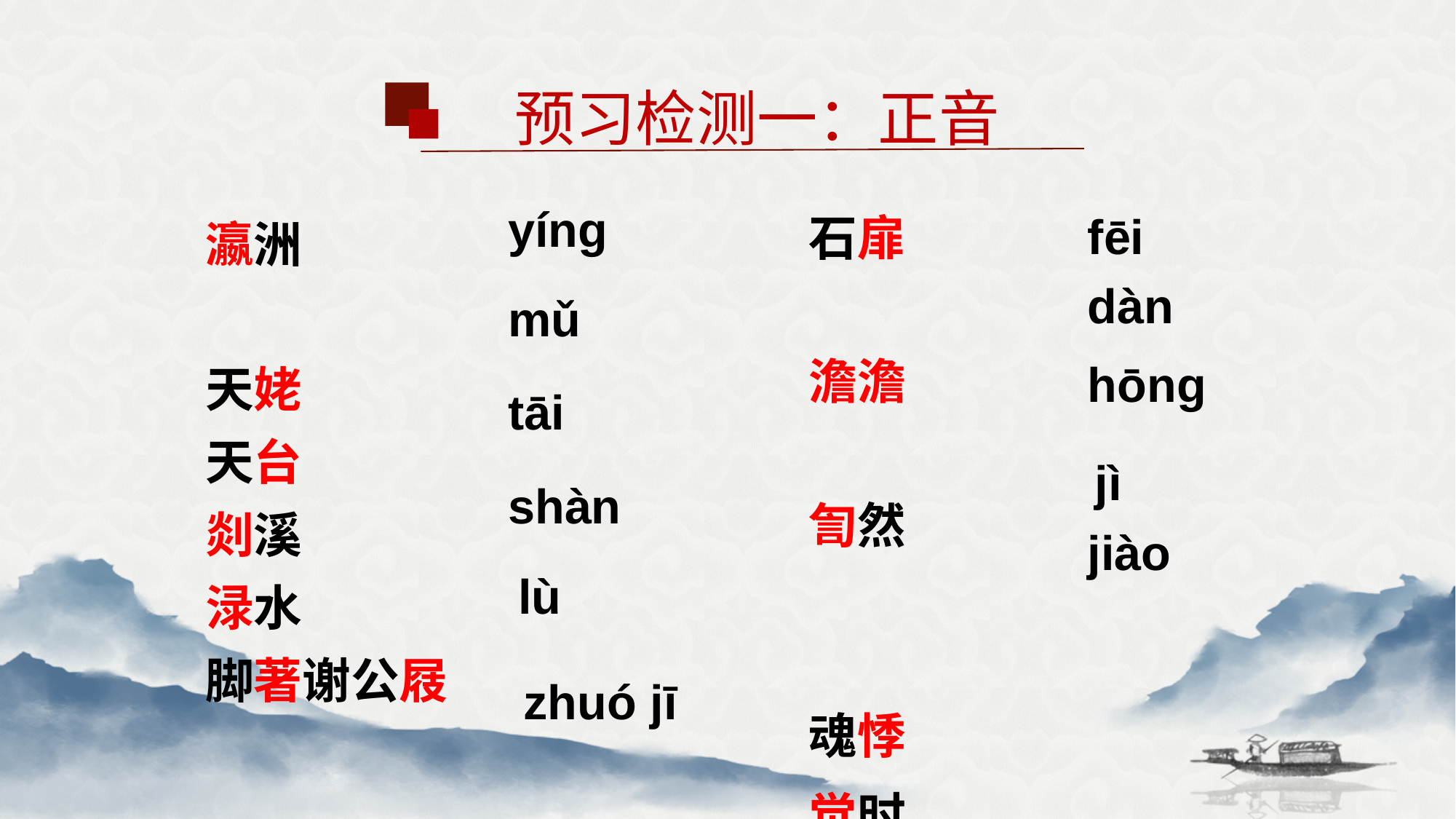

预习检测一：正音

瀛洲
天姥
天台
剡溪
渌水
脚著谢公屐
yíng
石扉
澹澹
訇然
魂悸
觉时
fēi
dàn
mǔ
hōng
tāi
jì
shàn
jiào
lù
zhuó jī